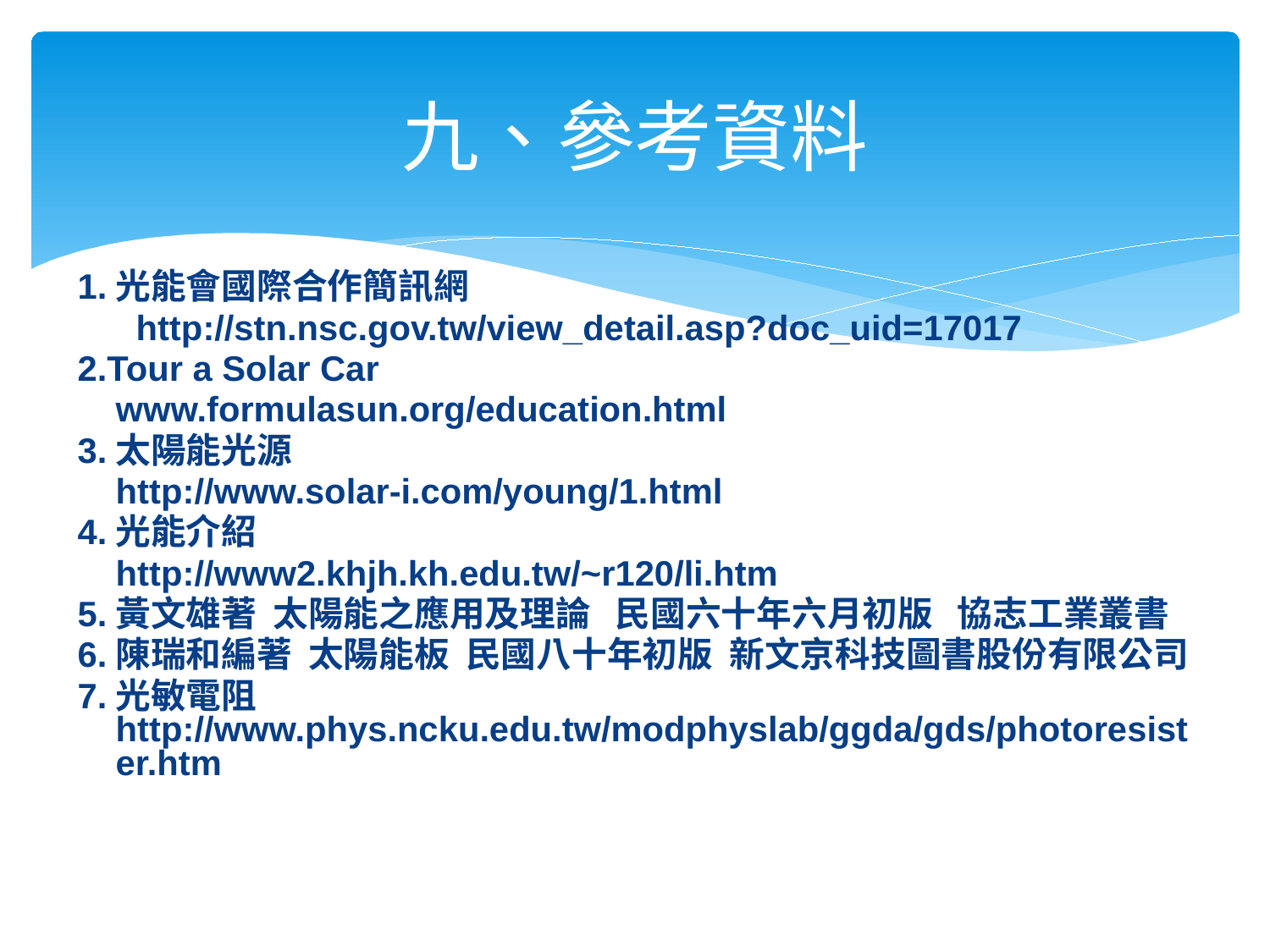

# 九、參考資料
1.光能會國際合作簡訊網
      http://stn.nsc.gov.tw/view_detail.asp?doc_uid=17017
2.Tour a Solar Car
  	www.formulasun.org/education.html
3.太陽能光源
	http://www.solar-i.com/young/1.html
4.光能介紹
	http://www2.khjh.kh.edu.tw/~r120/li.htm
5.黃文雄著  太陽能之應用及理論   民國六十年六月初版   協志工業叢書
6.陳瑞和編著  太陽能板  民國八十年初版  新文京科技圖書股份有限公司
7.光敏電阻    http://www.phys.ncku.edu.tw/modphyslab/ggda/gds/photoresister.htm